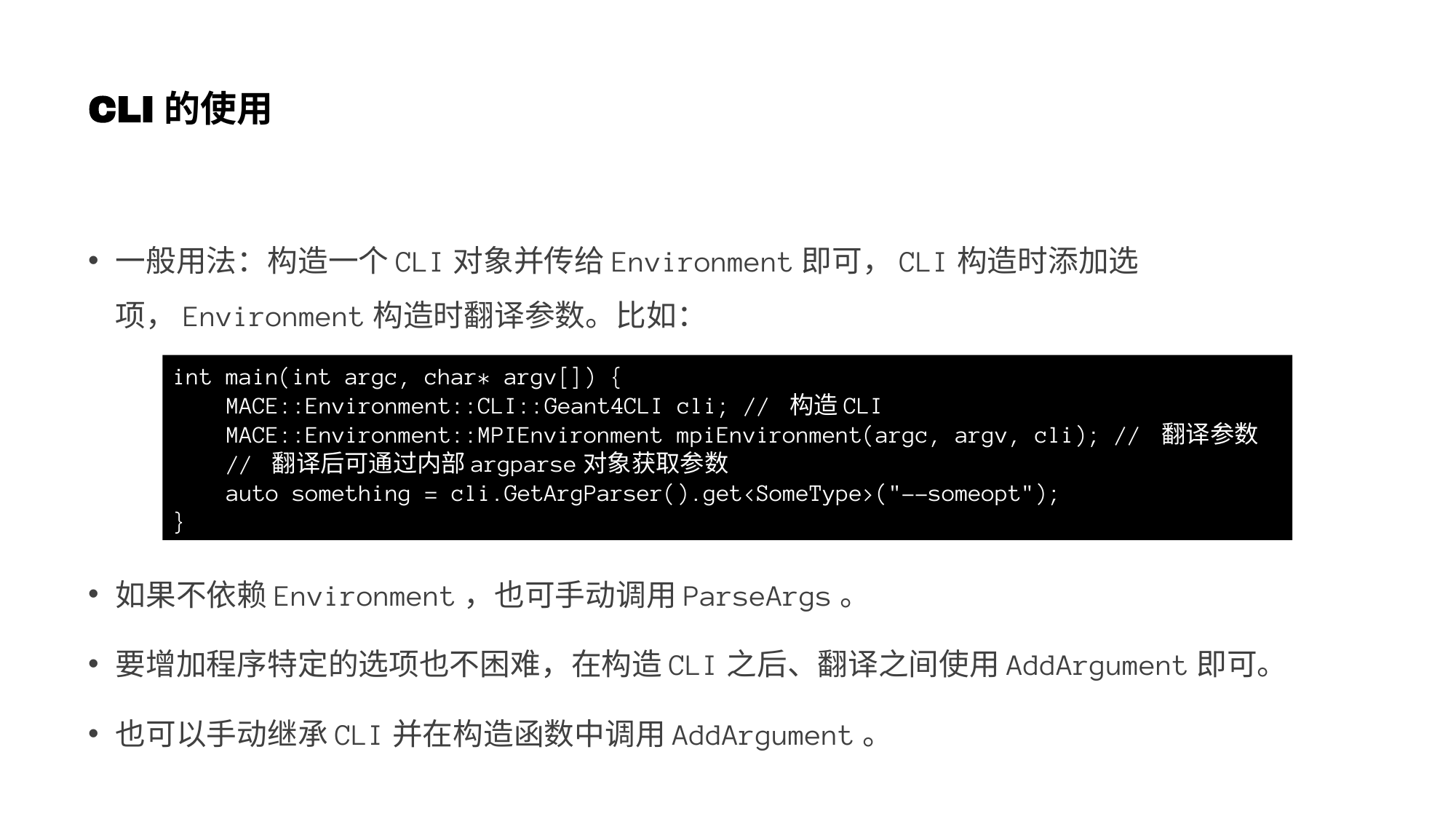

# CLI的使用
一般用法：构造一个CLI对象并传给Environment即可，CLI构造时添加选项，Environment构造时翻译参数。比如：

如果不依赖Environment，也可手动调用ParseArgs。
要增加程序特定的选项也不困难，在构造CLI之后、翻译之间使用AddArgument即可。
也可以手动继承CLI并在构造函数中调用AddArgument。
int main(int argc, char* argv[]) {
    MACE::Environment::CLI::Geant4CLI cli; // 构造CLI
    MACE::Environment::MPIEnvironment mpiEnvironment(argc, argv, cli); // 翻译参数
    // 翻译后可通过内部argparse对象获取参数
    auto something = cli.GetArgParser().get<SomeType>("--someopt");
}
13